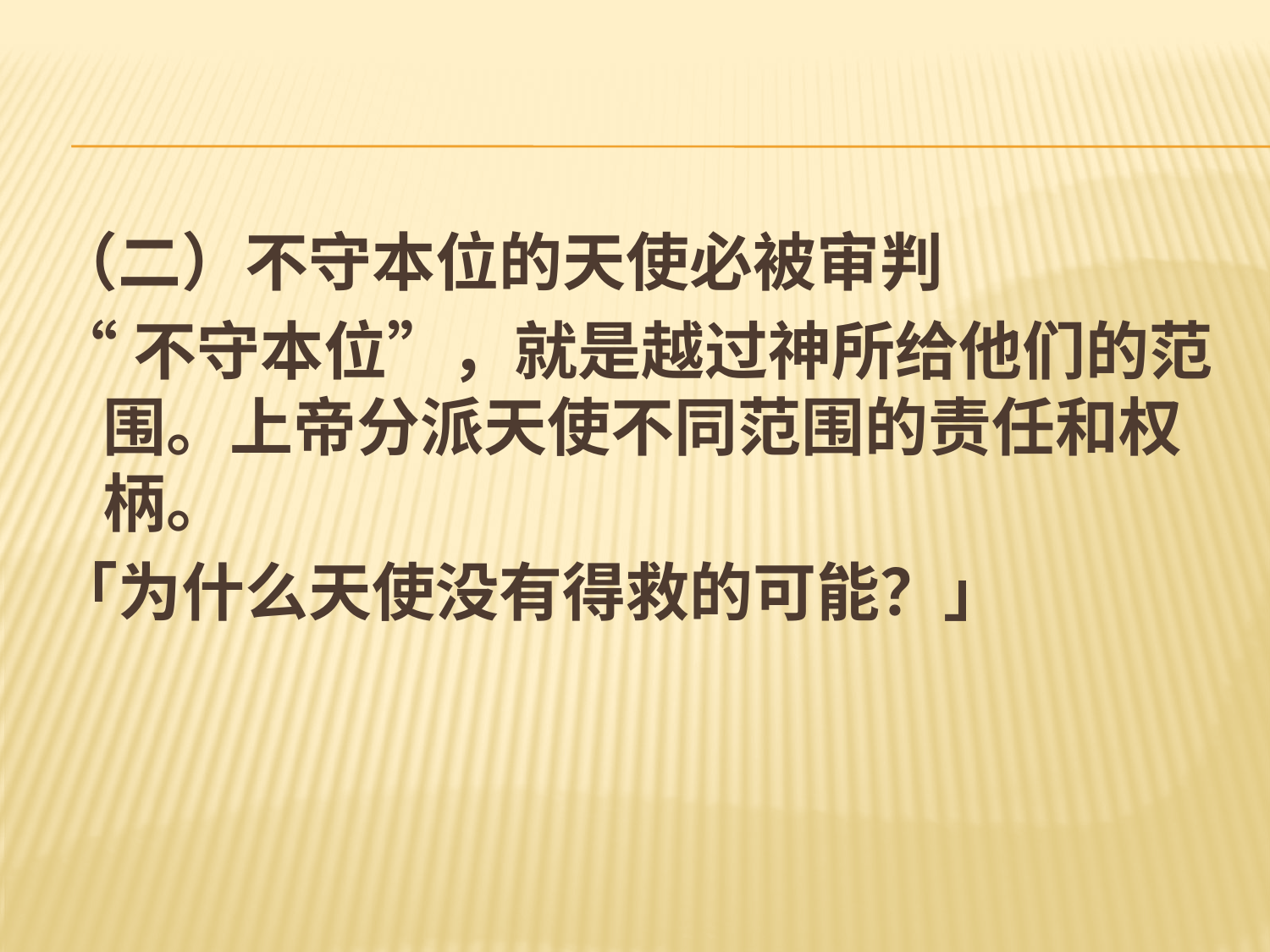

#
（二）不守本位的天使必被审判
“不守本位”，就是越过神所给他们的范围。上帝分派天使不同范围的责任和权柄。
「为什么天使没有得救的可能？」
第一、天使是纯灵，所以与我们的位分是不一样的